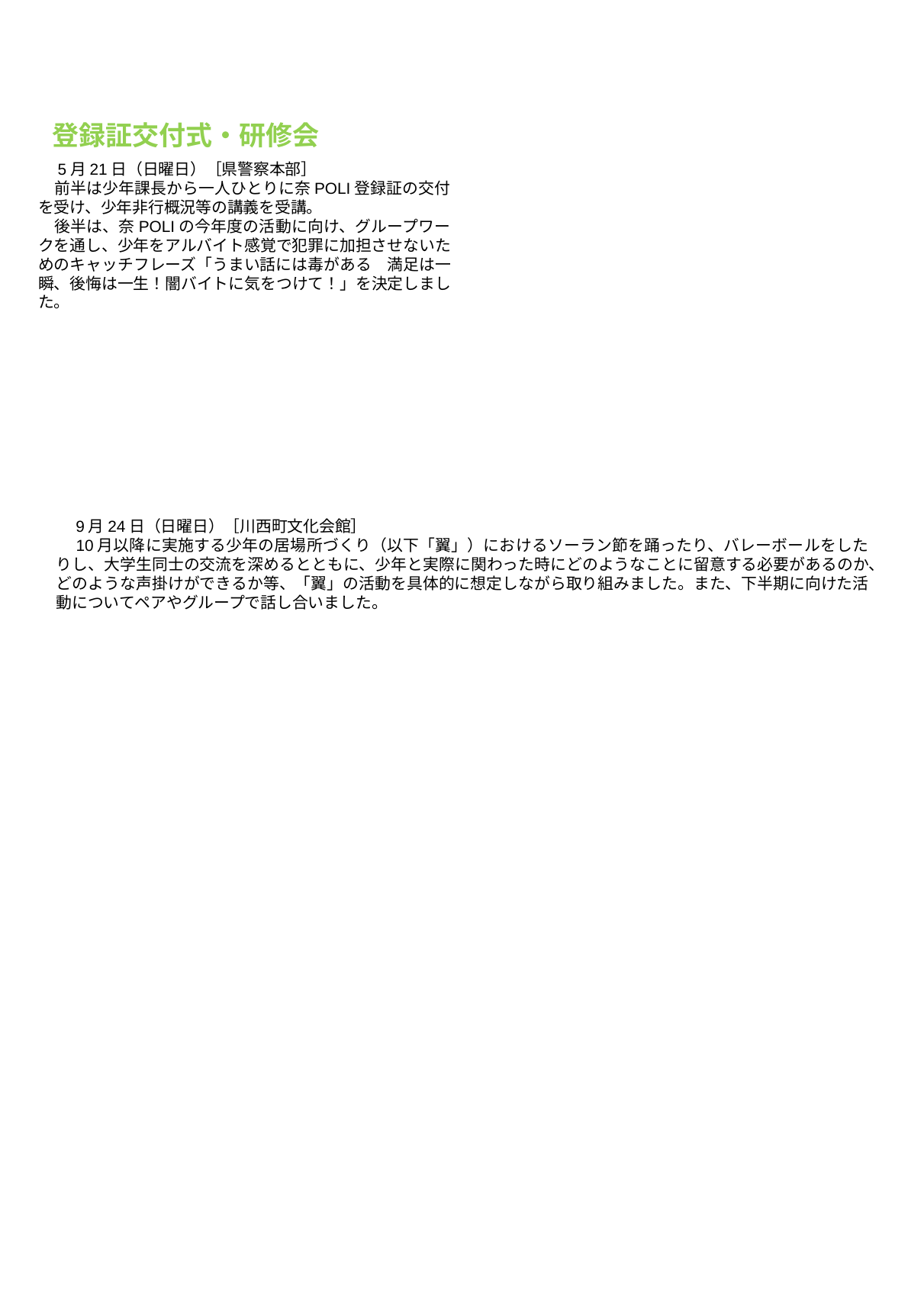

#
登録証交付式・研修会
　5月21日（日曜日）［県警察本部］
　前半は少年課長から一人ひとりに奈POLI登録証の交付を受け、少年非行概況等の講義を受講。
　後半は、奈POLIの今年度の活動に向け、グループワークを通し、少年をアルバイト感覚で犯罪に加担させないためのキャッチフレーズ「うまい話には毒がある　満足は一瞬、後悔は一生！闇バイトに気をつけて！」を決定しました。

　9月24日（日曜日）［川西町文化会館］
　10月以降に実施する少年の居場所づくり（以下「翼」）におけるソーラン節を踊ったり、バレーボールをしたりし、大学生同士の交流を深めるとともに、少年と実際に関わった時にどのようなことに留意する必要があるのか、どのような声掛けができるか等、「翼」の活動を具体的に想定しながら取り組みました。また、下半期に向けた活動についてペアやグループで話し合いました。